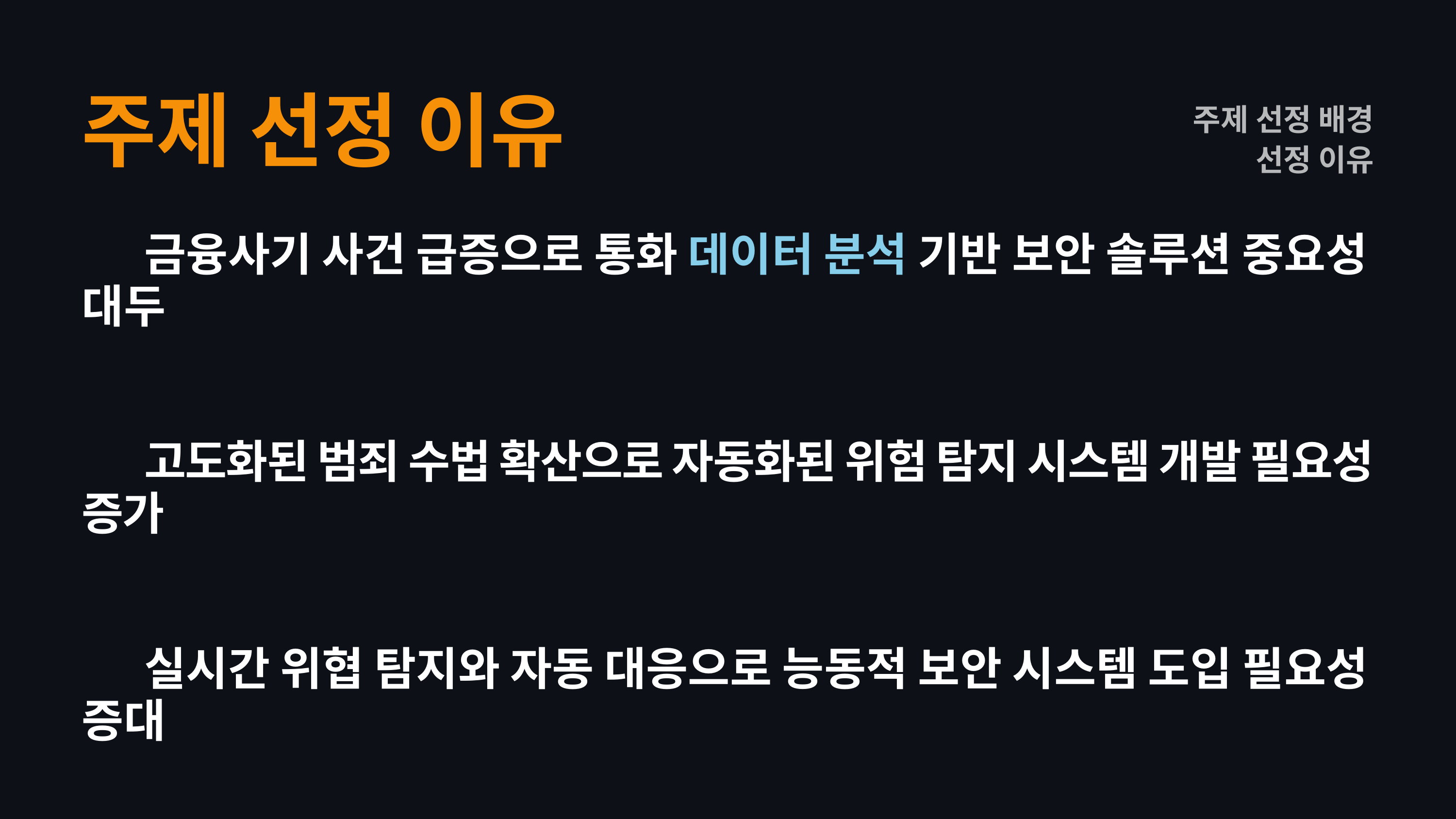

주제 선정 이유
주제 선정 배경

선정 이유
     금융사기 사건 급증으로 통화 데이터 분석 기반 보안 솔루션 중요성 대두

     고도화된 범죄 수법 확산으로 자동화된 위험 탐지 시스템 개발 필요성 증가

     실시간 위협 탐지와 자동 대응으로 능동적 보안 시스템 도입 필요성 증대